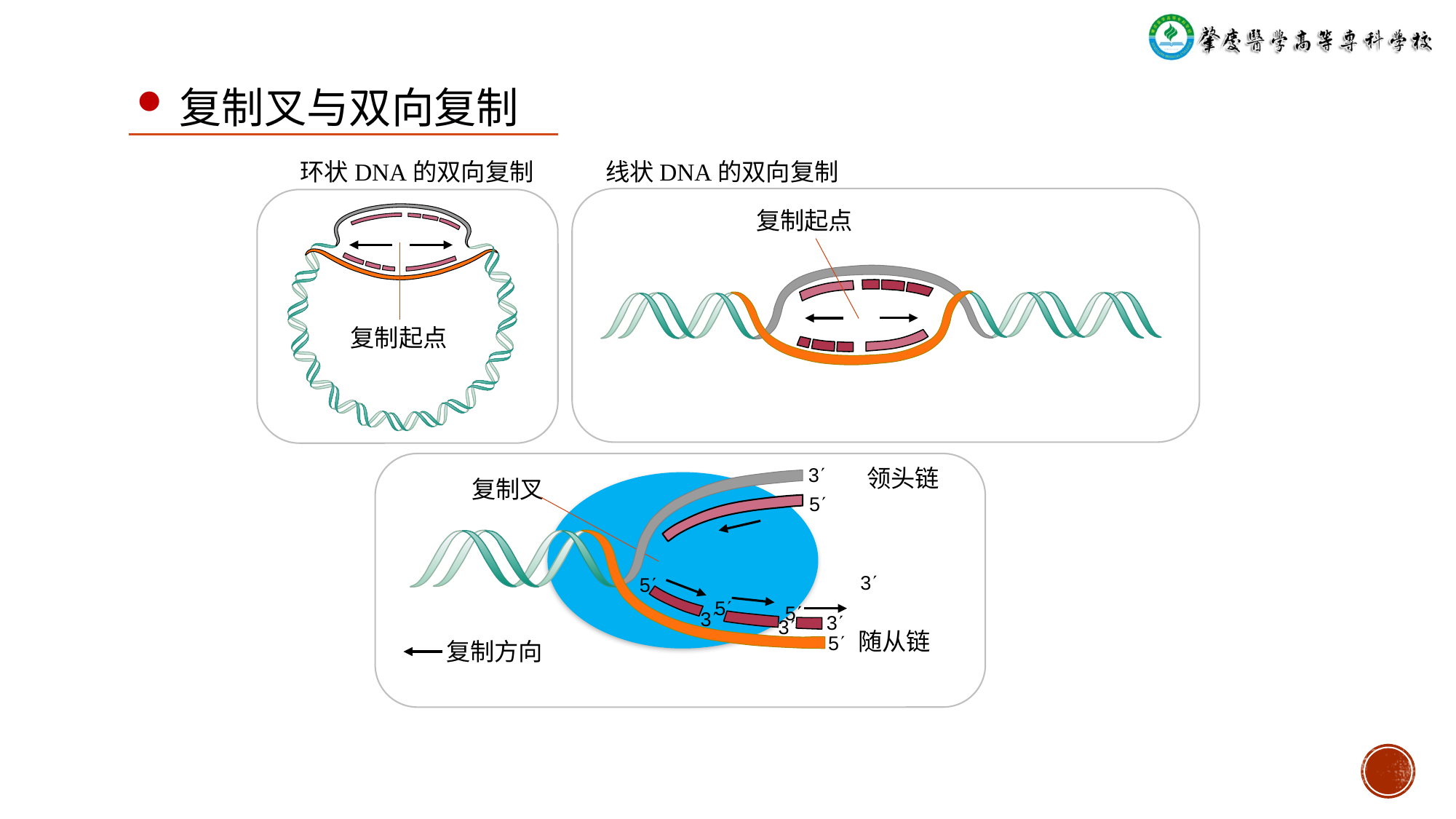

复制叉与双向复制
环状DNA的双向复制
线状DNA的双向复制

复制起点

复制起点

3′
领头链
复制叉

5′

3′
5′

5′
5′
3′
3′
3′

随从链
5′
复制方向